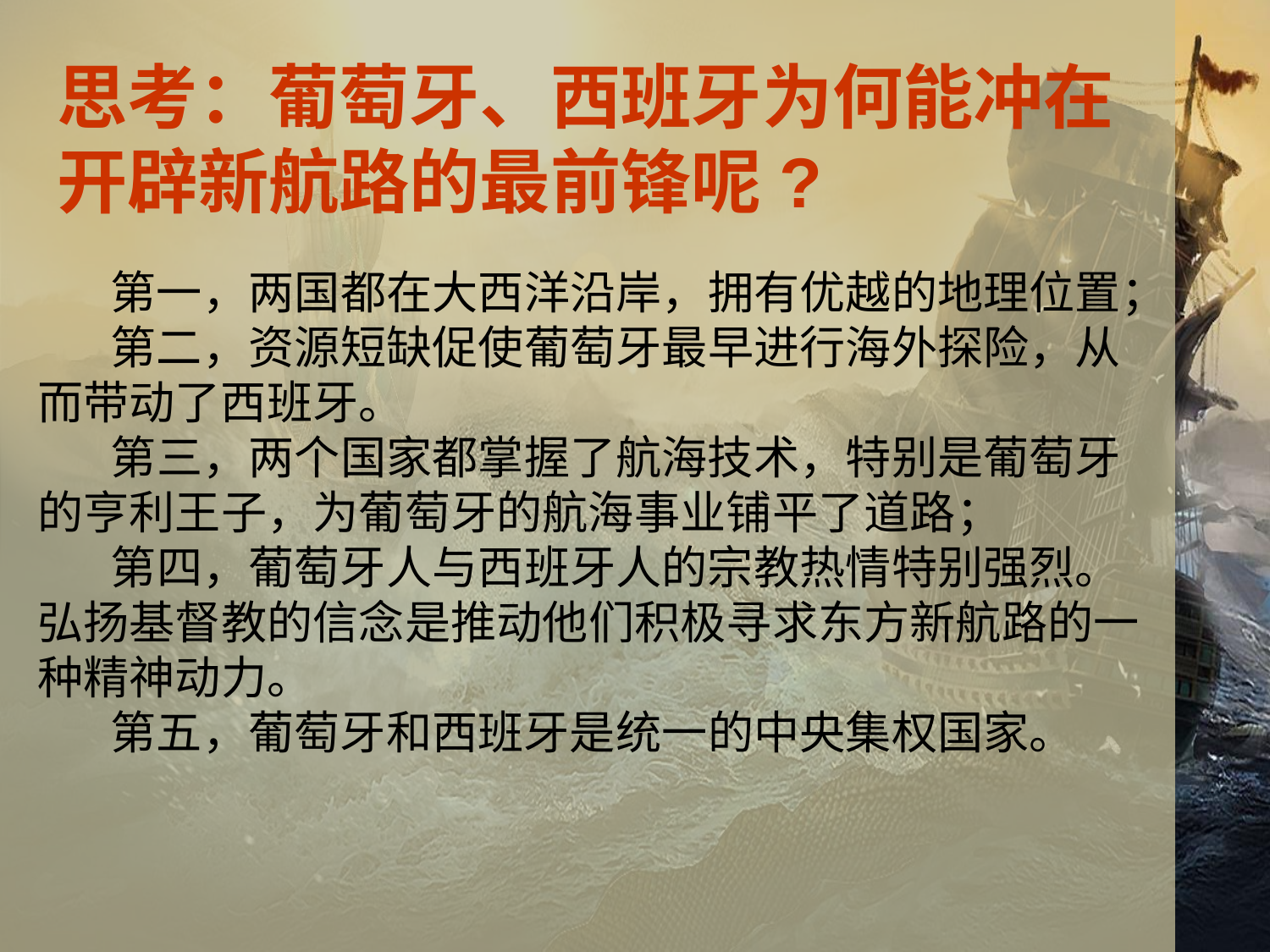

思考：葡萄牙、西班牙为何能冲在开辟新航路的最前锋呢?
      第一，两国都在大西洋沿岸，拥有优越的地理位置；
      第二，资源短缺促使葡萄牙最早进行海外探险，从而带动了西班牙。
      第三，两个国家都掌握了航海技术，特别是葡萄牙的亨利王子，为葡萄牙的航海事业铺平了道路；
      第四，葡萄牙人与西班牙人的宗教热情特别强烈。弘扬基督教的信念是推动他们积极寻求东方新航路的一种精神动力。
      第五，葡萄牙和西班牙是统一的中央集权国家。